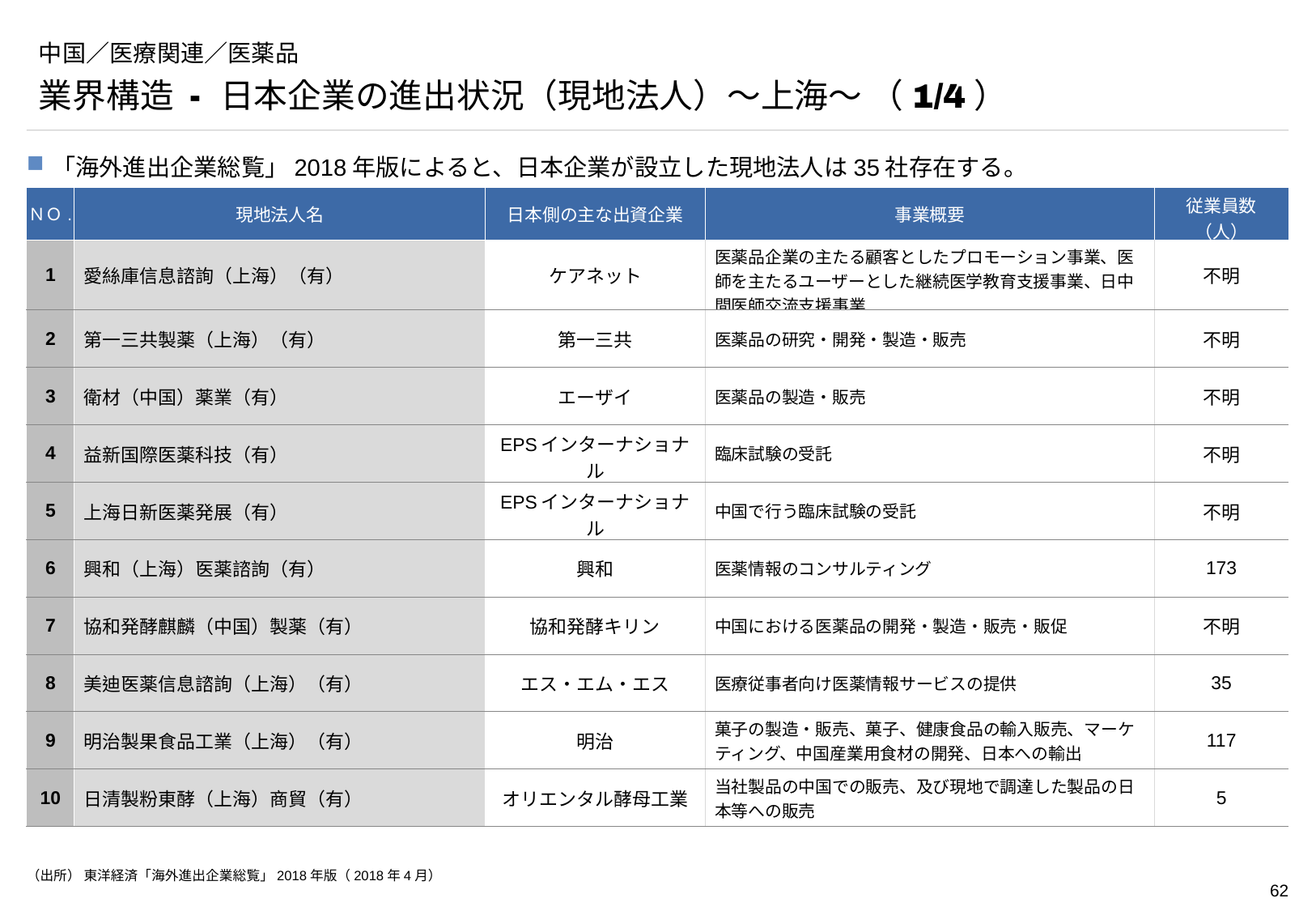

# 中国／医療関連／医薬品
業界構造 - 日本企業の進出状況（現地法人）～上海～ （1/4）
「海外進出企業総覧」2018年版によると、日本企業が設立した現地法人は35社存在する。
| ＮＯ. | 現地法人名 | 日本側の主な出資企業 | 事業概要 | 従業員数（人） |
| --- | --- | --- | --- | --- |
| 1 | 愛絲庫信息諮詢（上海）（有） | ケアネット | 医薬品企業の主たる顧客としたプロモーション事業、医師を主たるユーザーとした継続医学教育支援事業、日中間医師交流支援事業 | 不明 |
| 2 | 第一三共製薬（上海）（有） | 第一三共 | 医薬品の研究・開発・製造・販売 | 不明 |
| 3 | 衛材（中国）薬業（有） | エーザイ | 医薬品の製造・販売 | 不明 |
| 4 | 益新国際医薬科技（有） | EPSインターナショナル | 臨床試験の受託 | 不明 |
| 5 | 上海日新医薬発展（有） | EPSインターナショナル | 中国で行う臨床試験の受託 | 不明 |
| 6 | 興和（上海）医薬諮詢（有） | 興和 | 医薬情報のコンサルティング | 173 |
| 7 | 協和発酵麒麟（中国）製薬（有） | 協和発酵キリン | 中国における医薬品の開発・製造・販売・販促 | 不明 |
| 8 | 美迪医薬信息諮詢（上海）（有） | エス・エム・エス | 医療従事者向け医薬情報サービスの提供 | 35 |
| 9 | 明治製果食品工業（上海）（有） | 明治 | 菓子の製造・販売、菓子、健康食品の輸入販売、マーケティング、中国産業用食材の開発、日本への輸出 | 117 |
| 10 | 日清製粉東酵（上海）商貿（有） | オリエンタル酵母工業 | 当社製品の中国での販売、及び現地で調達した製品の日本等への販売 | 5 |
（出所） 東洋経済「海外進出企業総覧」2018年版（2018年4月）